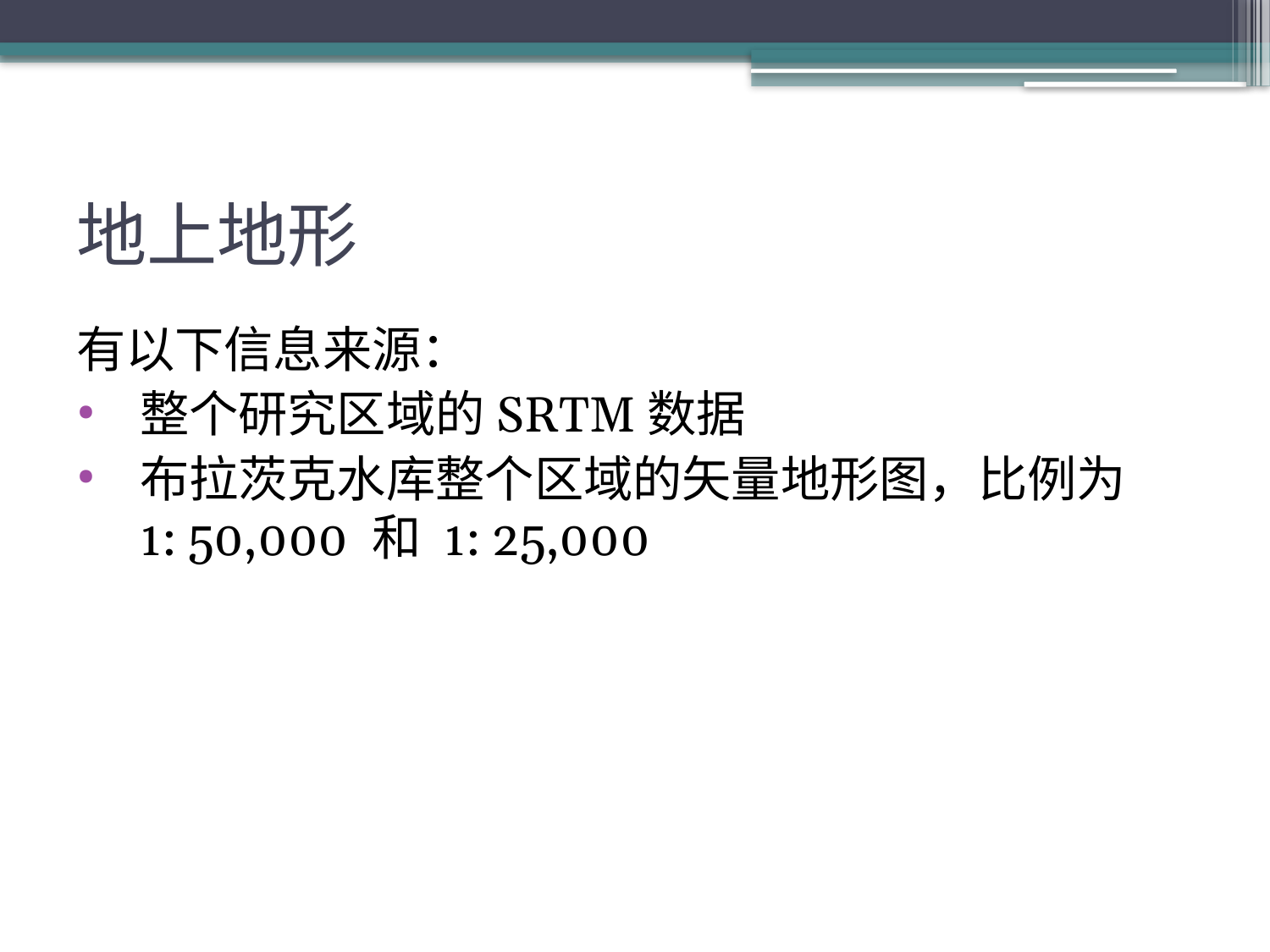

# 地上地形
有以下信息来源：
整个研究区域的SRTM数据
布拉茨克水库整个区域的矢量地形图，比例为   1: 50,000 和 1: 25,000